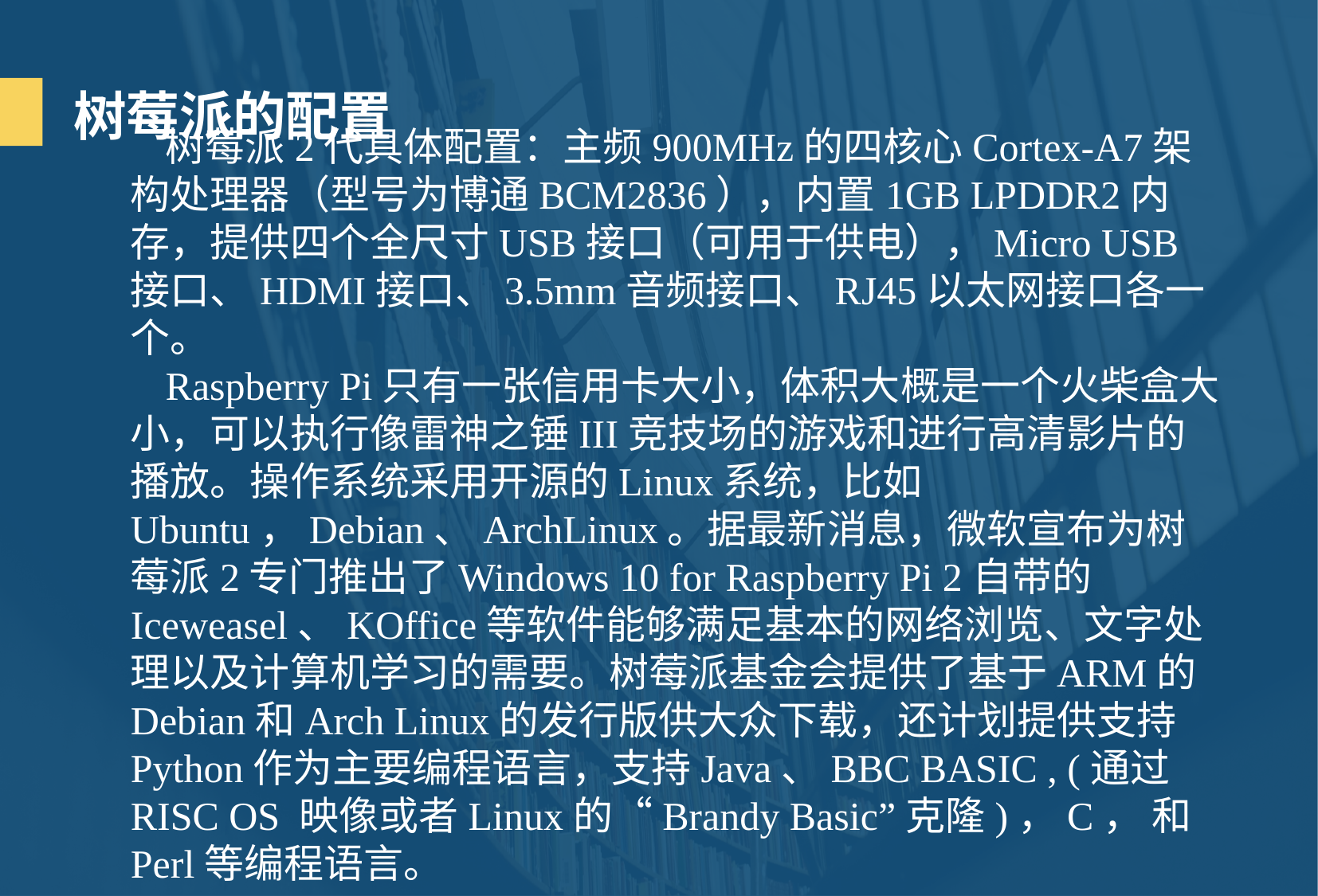

树莓派的配置
树莓派2代具体配置：主频900MHz的四核心Cortex-A7架构处理器（型号为博通BCM2836），内置1GB LPDDR2内存，提供四个全尺寸USB接口（可用于供电），Micro USB接口、HDMI接口、3.5mm音频接口、RJ45以太网接口各一个。
Raspberry Pi只有一张信用卡大小，体积大概是一个火柴盒大小，可以执行像雷神之锤III竞技场的游戏和进行高清影片的播放。操作系统采用开源的Linux系统，比如Ubuntu，Debian、ArchLinux。据最新消息，微软宣布为树莓派2专门推出了Windows 10 for Raspberry Pi 2自带的Iceweasel、KOffice等软件能够满足基本的网络浏览、文字处理以及计算机学习的需要。树莓派基金会提供了基于ARM的Debian和Arch Linux的发行版供大众下载，还计划提供支持Python作为主要编程语言，支持Java、BBC BASIC , (通过 RISC OS 映像或者Linux的“Brandy Basic”克隆)，C， 和Perl等编程语言。